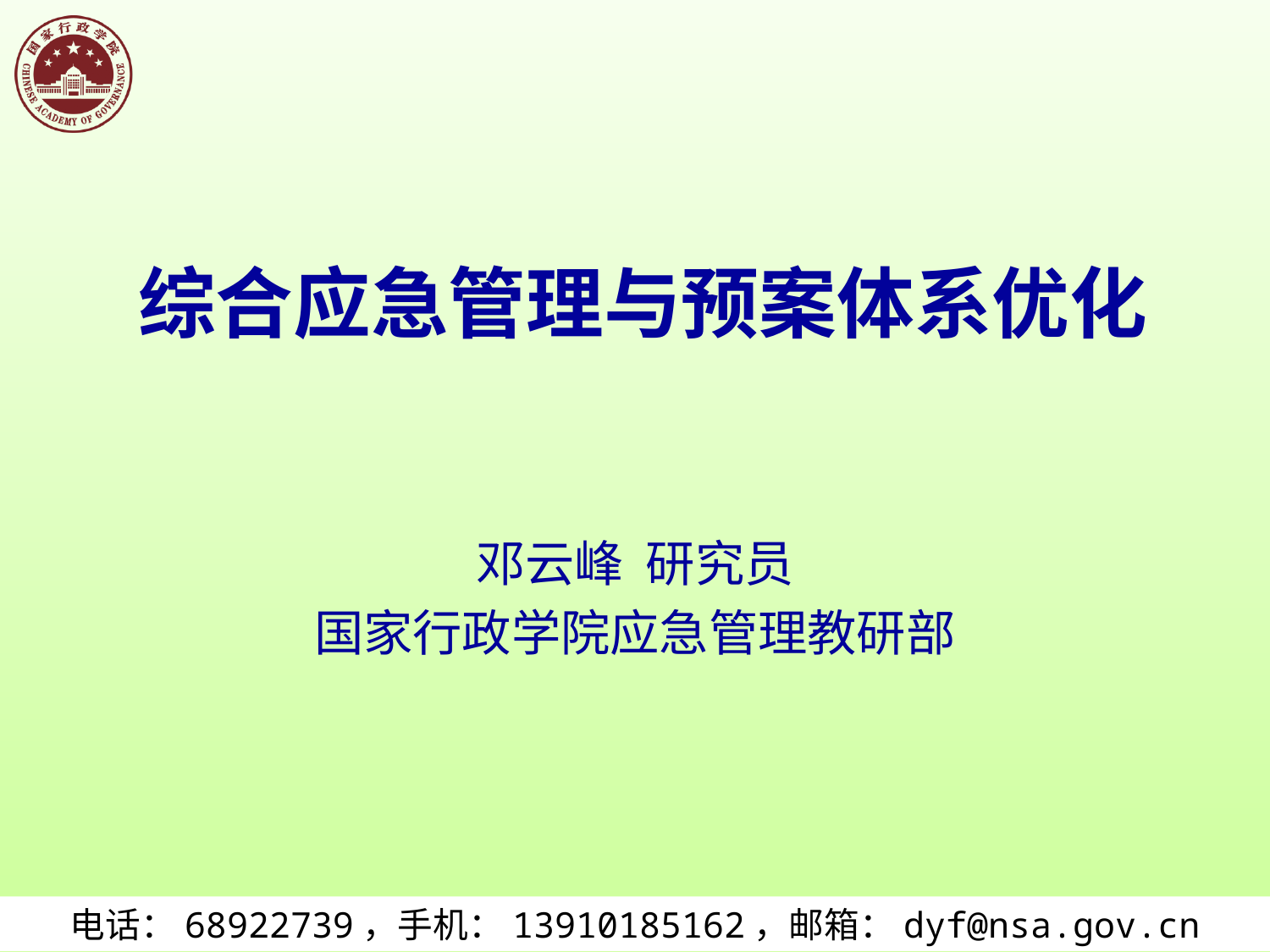

# 综合应急管理与预案体系优化
邓云峰  研究员
国家行政学院应急管理教研部
电话：68922739，手机：13910185162，邮箱：dyf@nsa.gov.cn